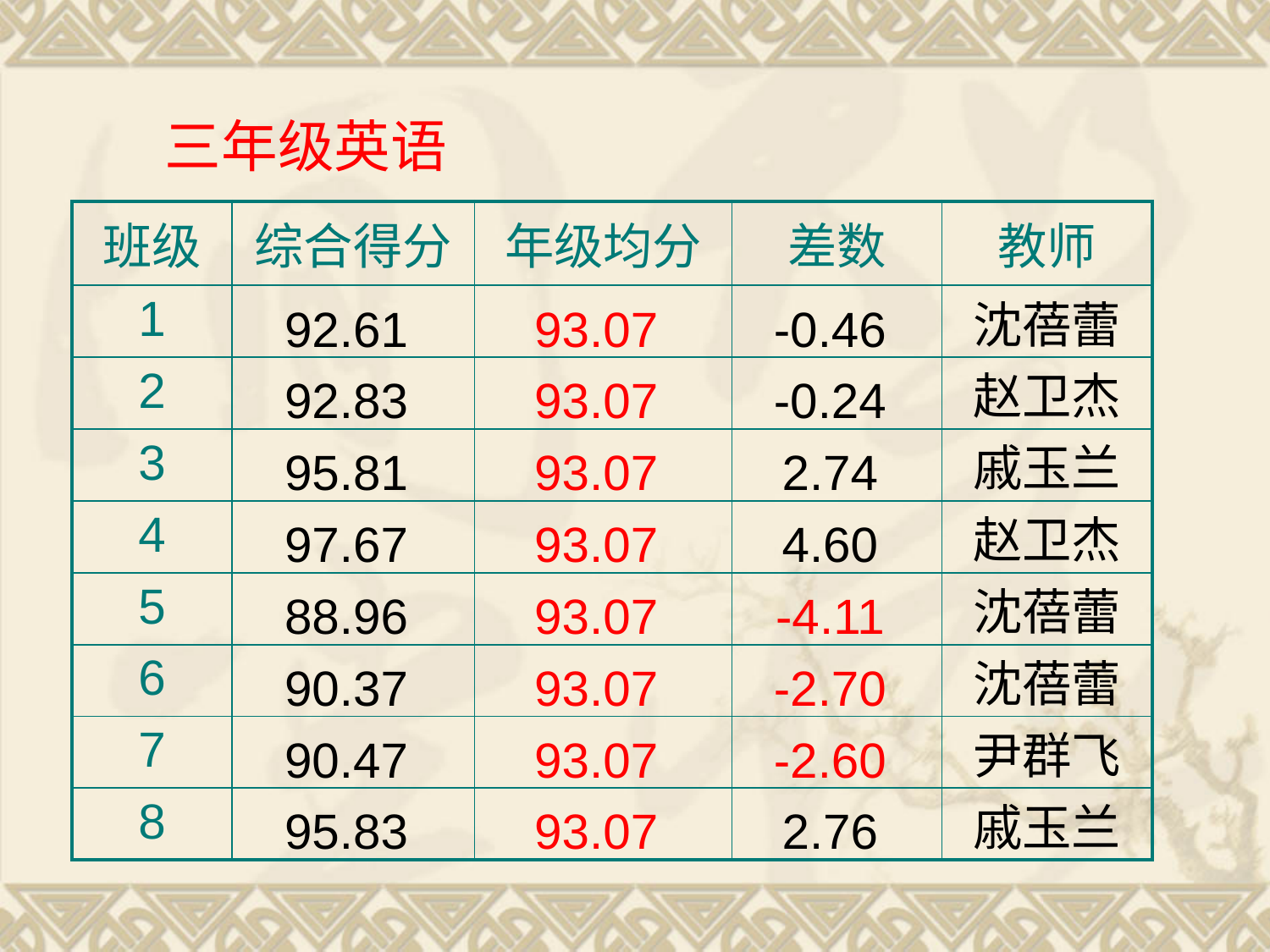

三年级英语
| 班级 | 综合得分 | 年级均分 | 差数 | 教师 |
| --- | --- | --- | --- | --- |
| 1 | 92.61 | 93.07 | -0.46 | 沈蓓蕾 |
| 2 | 92.83 | 93.07 | -0.24 | 赵卫杰 |
| 3 | 95.81 | 93.07 | 2.74 | 戚玉兰 |
| 4 | 97.67 | 93.07 | 4.60 | 赵卫杰 |
| 5 | 88.96 | 93.07 | -4.11 | 沈蓓蕾 |
| 6 | 90.37 | 93.07 | -2.70 | 沈蓓蕾 |
| 7 | 90.47 | 93.07 | -2.60 | 尹群飞 |
| 8 | 95.83 | 93.07 | 2.76 | 戚玉兰 |